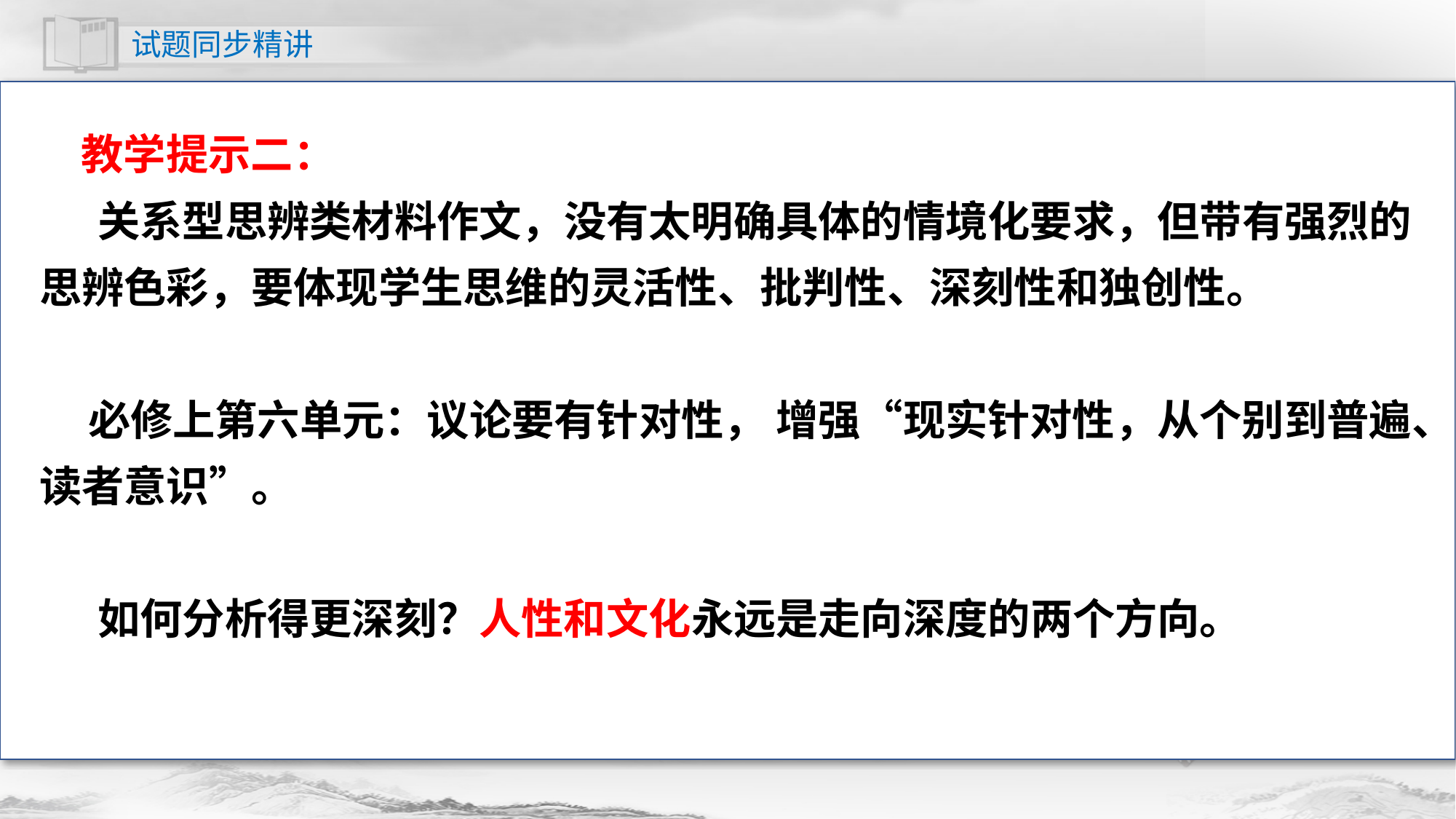

教学提示二：
     关系型思辨类材料作文，没有太明确具体的情境化要求，但带有强烈的思辨色彩，要体现学生思维的灵活性、批判性、深刻性和独创性。

    必修上第六单元：议论要有针对性， 增强“现实针对性，从个别到普遍、读者意识”。

     如何分析得更深刻？人性和文化永远是走向深度的两个方向。